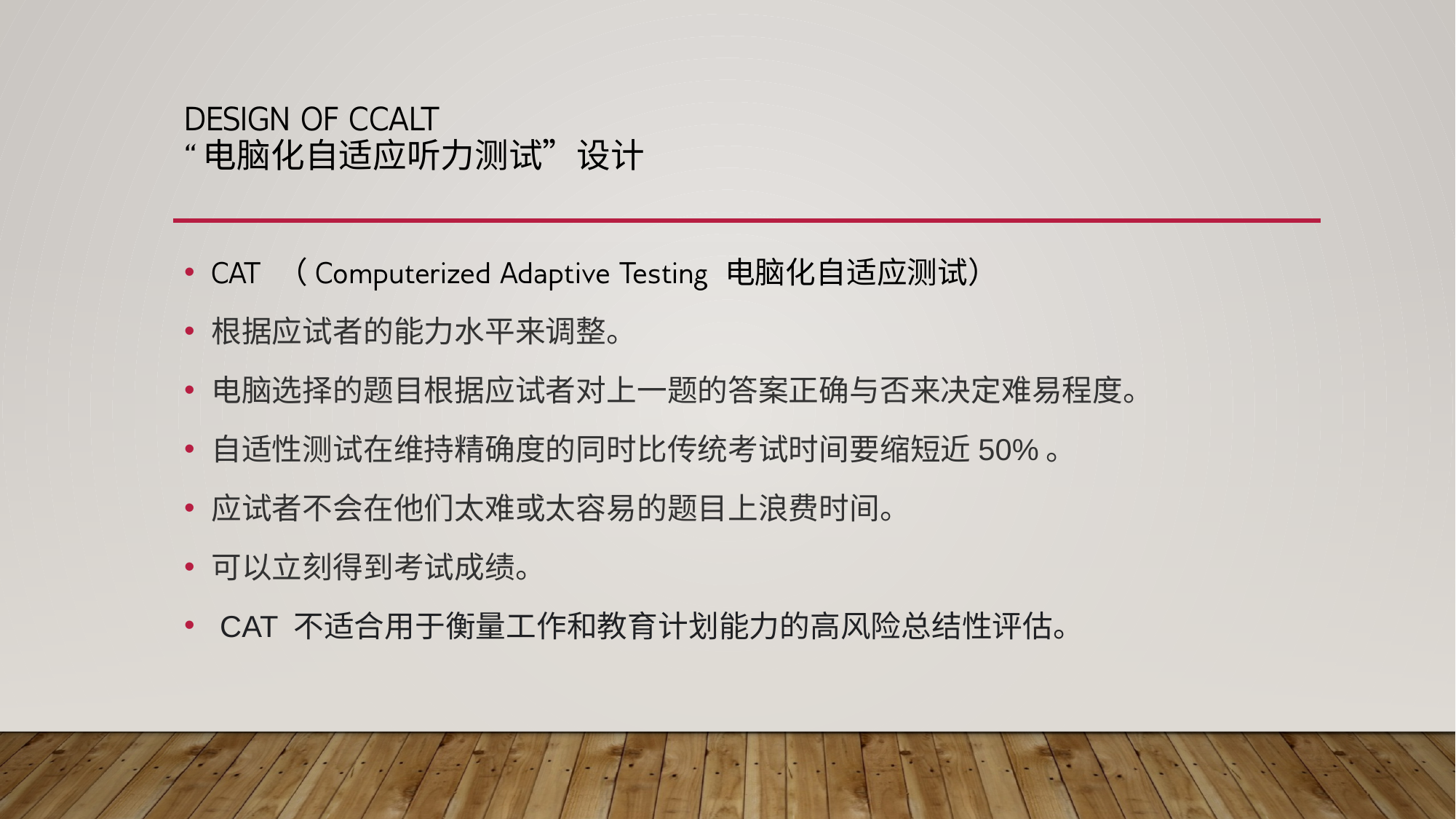

# Design of Ccalt “电脑化自适应听力测试”设计
CAT （Computerized Adaptive Testing 电脑化自适应测试）
根据应试者的能力水平来调整。
电脑选择的题目根据应试者对上一题的答案正确与否来决定难易程度。
自适性测试在维持精确度的同时比传统考试时间要缩短近50%。
应试者不会在他们太难或太容易的题目上浪费时间。
可以立刻得到考试成绩。
 CAT 不适合用于衡量工作和教育计划能力的高风险总结性评估。